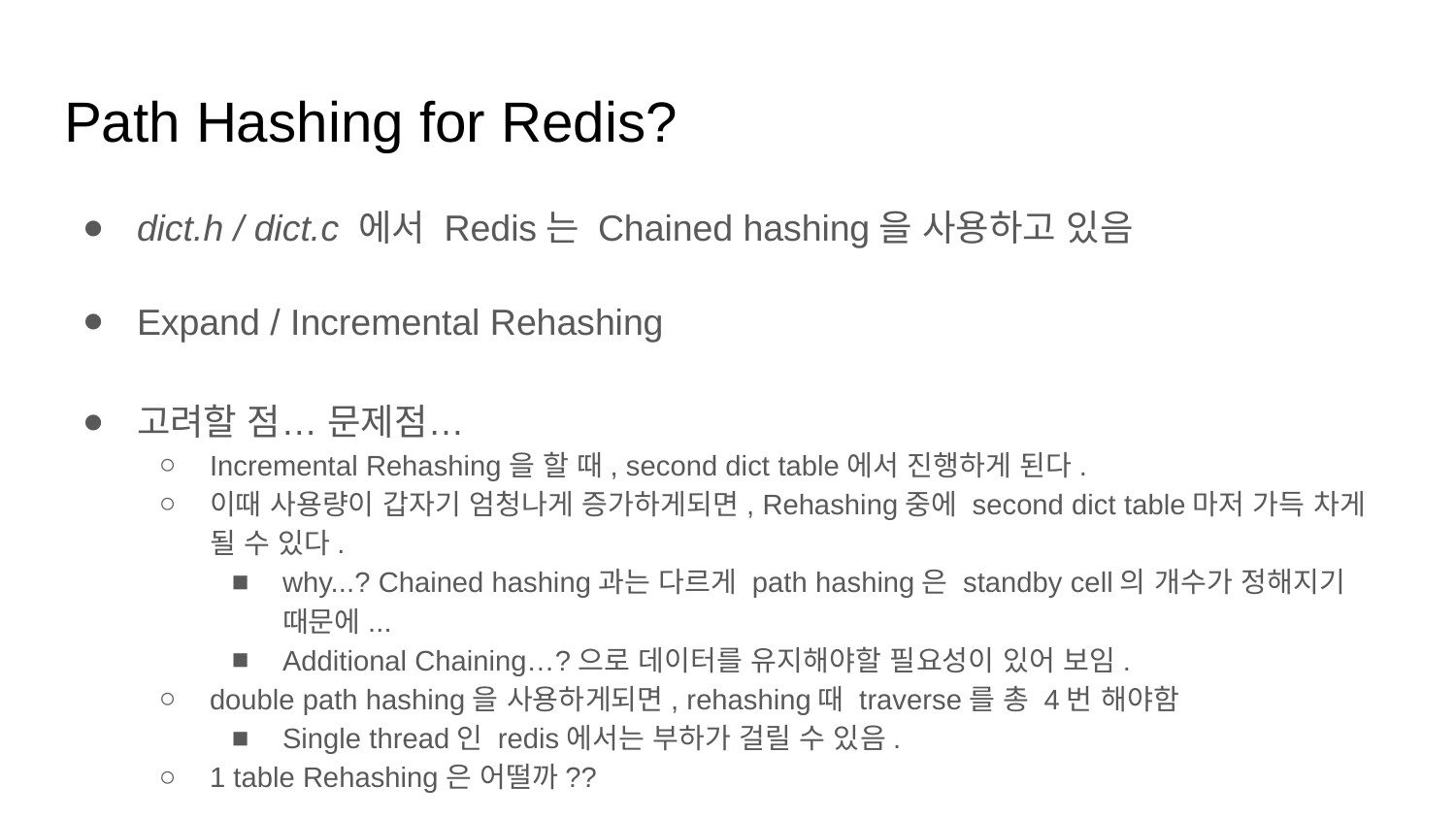

# Path Hashing for Redis?
dict.h / dict.c 에서 Redis는 Chained hashing을 사용하고 있음
Expand / Incremental Rehashing
고려할 점… 문제점…
Incremental Rehashing을 할 때, second dict table에서 진행하게 된다.
이때 사용량이 갑자기 엄청나게 증가하게되면, Rehashing중에 second dict table마저 가득 차게 될 수 있다.
why...? Chained hashing과는 다르게 path hashing은 standby cell의 개수가 정해지기 때문에...
Additional Chaining…?으로 데이터를 유지해야할 필요성이 있어 보임.
double path hashing을 사용하게되면, rehashing때 traverse를 총 4번 해야함
Single thread인 redis에서는 부하가 걸릴 수 있음.
1 table Rehashing은 어떨까??